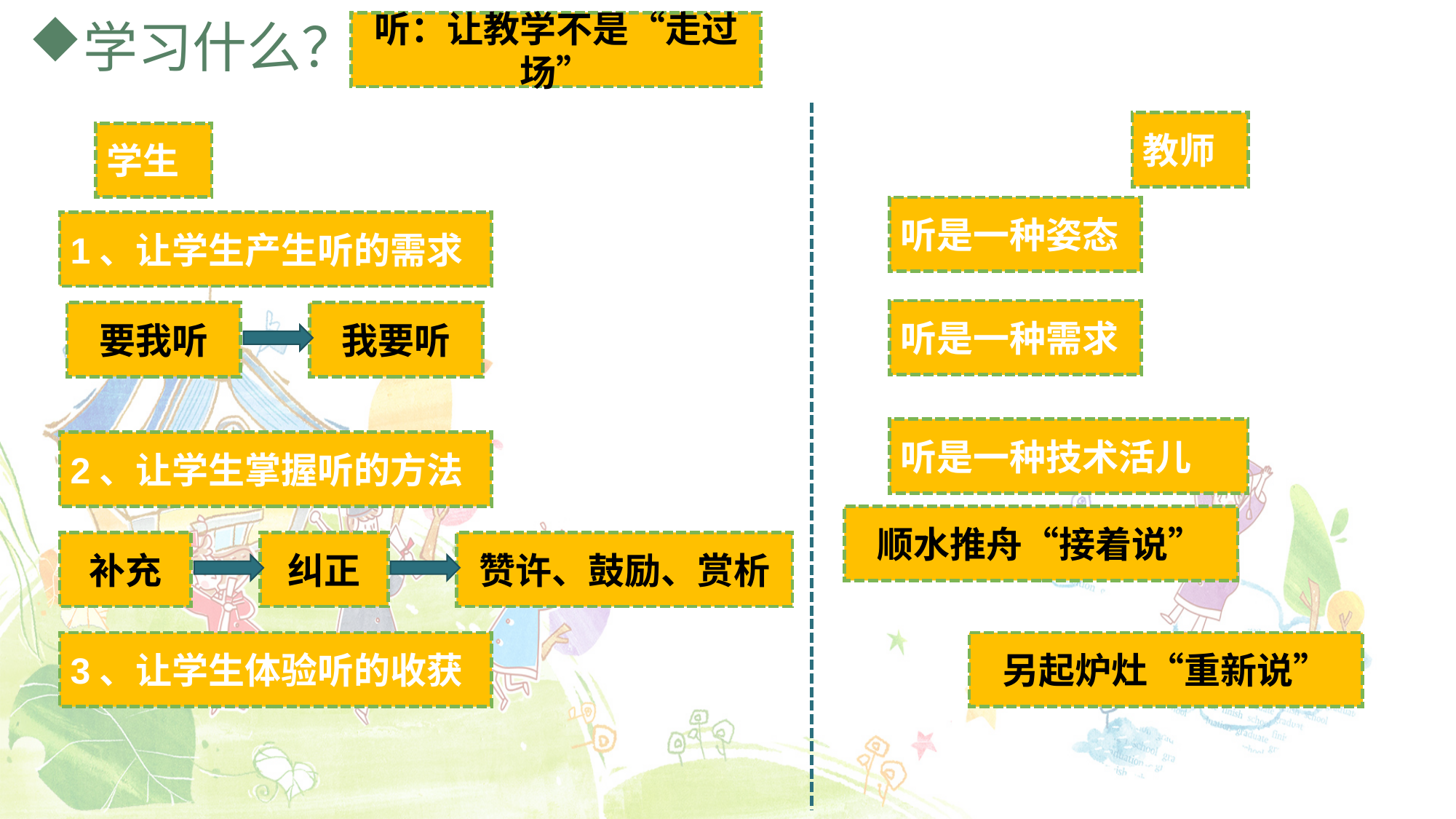

# 学习什么？
听：让教学不是“走过场”
教师
学生
听是一种姿态
1、让学生产生听的需求
听是一种需求
要我听
我要听

听是一种技术活儿
2、让学生掌握听的方法
顺水推舟“接着说”
补充
纠正
赞许、鼓励、赏析

3、让学生体验听的收获
另起炉灶“重新说”